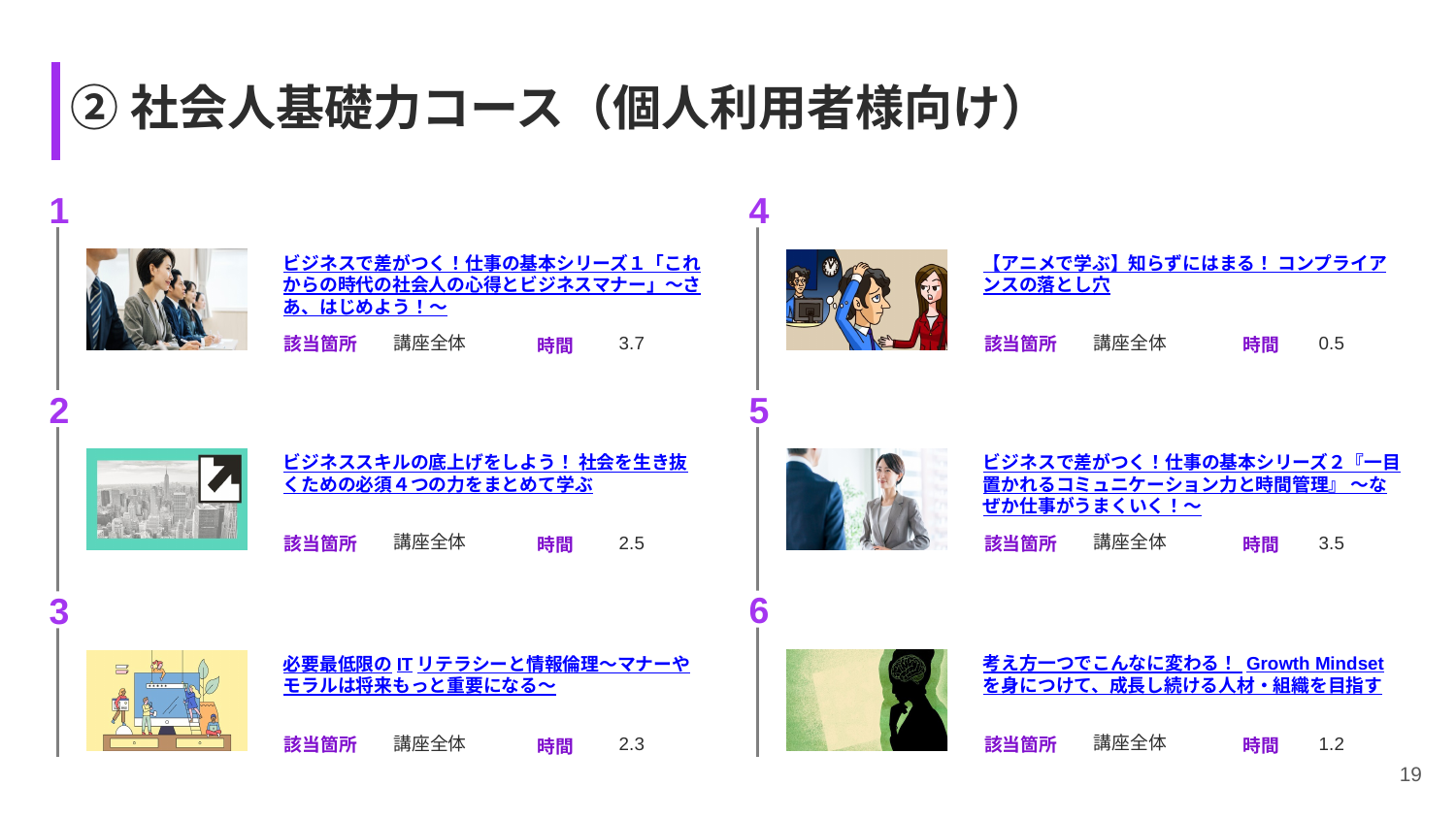

# ②社会人基礎力コース（個人利用者様向け）
1
4

ビジネスで差がつく！仕事の基本シリーズ１「これからの時代の社会人の心得とビジネスマナー」～さあ、はじめよう！～
【アニメで学ぶ】知らずにはまる！ コンプライアンスの落とし穴

講座全体
講座全体
3.7
0.5
2
5

ビジネススキルの底上げをしよう！ 社会を生き抜くための必須４つの力をまとめて学ぶ
ビジネスで差がつく！仕事の基本シリーズ２『一目置かれるコミュニケーション力と時間管理』 ～なぜか仕事がうまくいく！～

講座全体
講座全体
2.5
3.5
6

3

考え方一つでこんなに変わる！ Growth Mindsetを身につけて、成長し続ける人材・組織を目指す
必要最低限のITリテラシーと情報倫理〜マナーやモラルは将来もっと重要になる〜

講座全体
1.2
講座全体
2.3
19